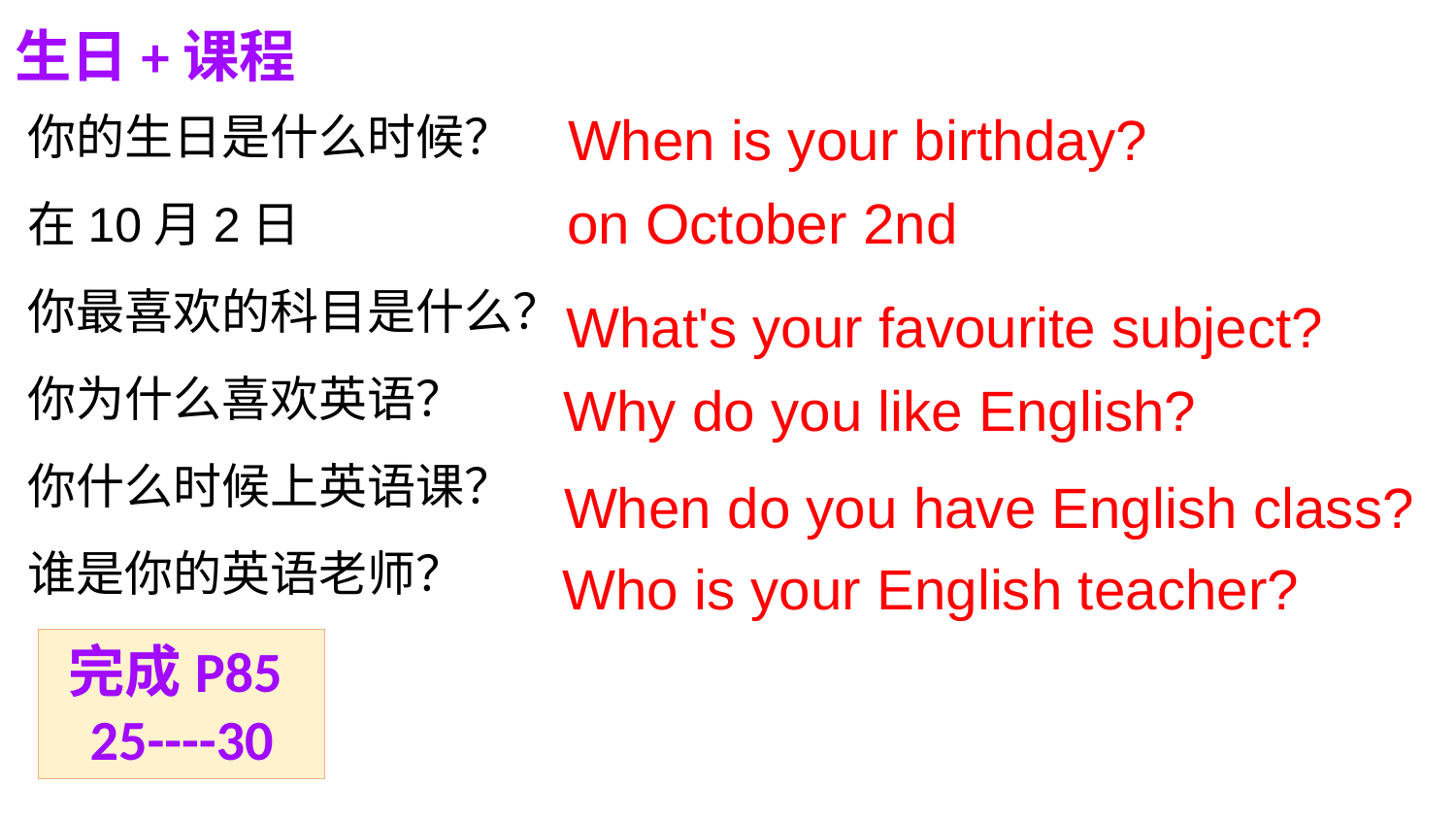

生日+课程
你的生日是什么时候？
在10月2日
你最喜欢的科目是什么？
你为什么喜欢英语？
你什么时候上英语课？
谁是你的英语老师？
When is your birthday?
on October 2nd
What's your favourite subject?
Why do you like English?
When do you have English class?
Who is your English teacher?
完成P85
25----30